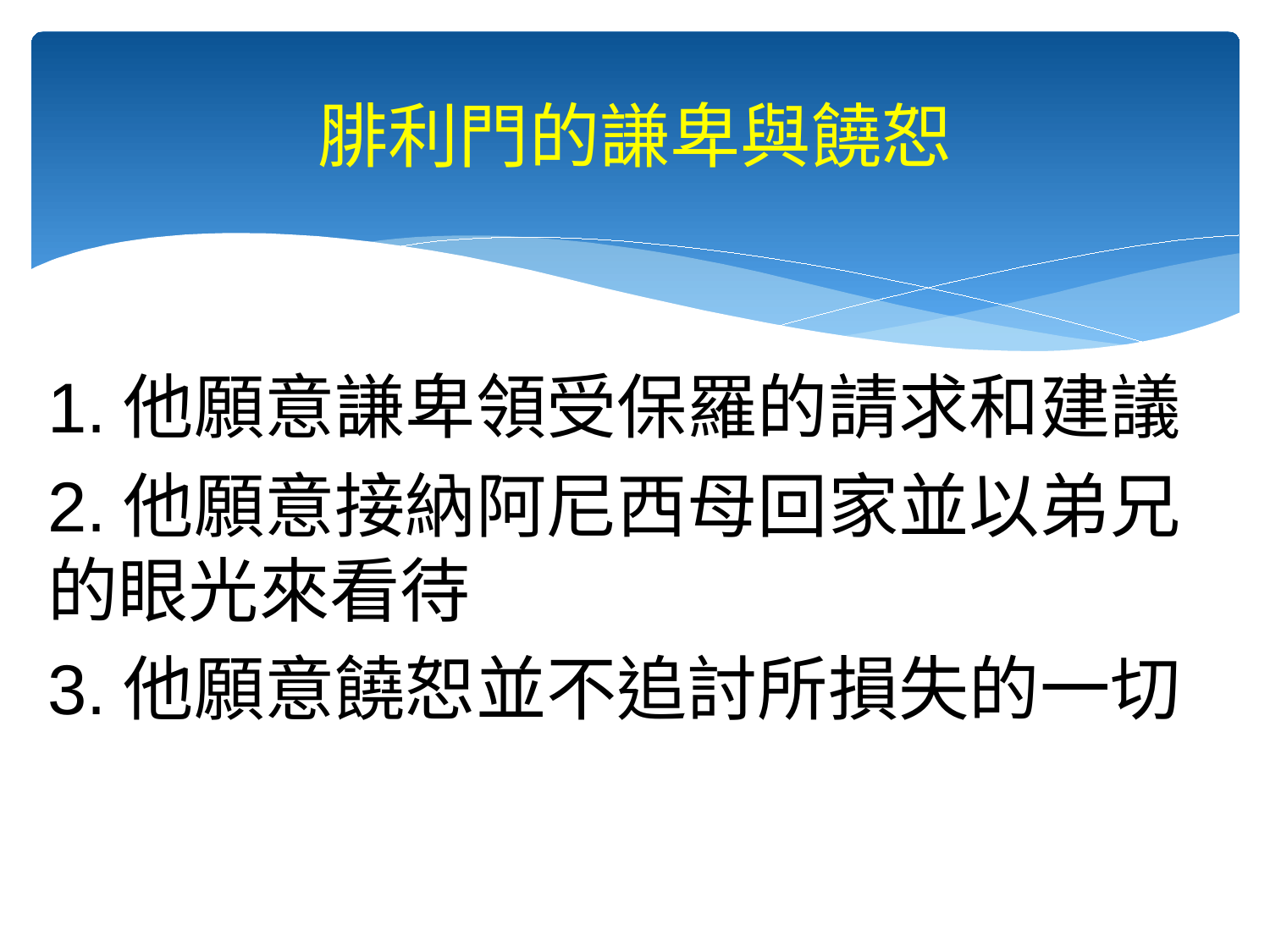

# 腓利門的謙卑與饒恕
1.他願意謙卑領受保羅的請求和建議
2.他願意接納阿尼西母回家並以弟兄的眼光來看待
3.他願意饒恕並不追討所損失的一切